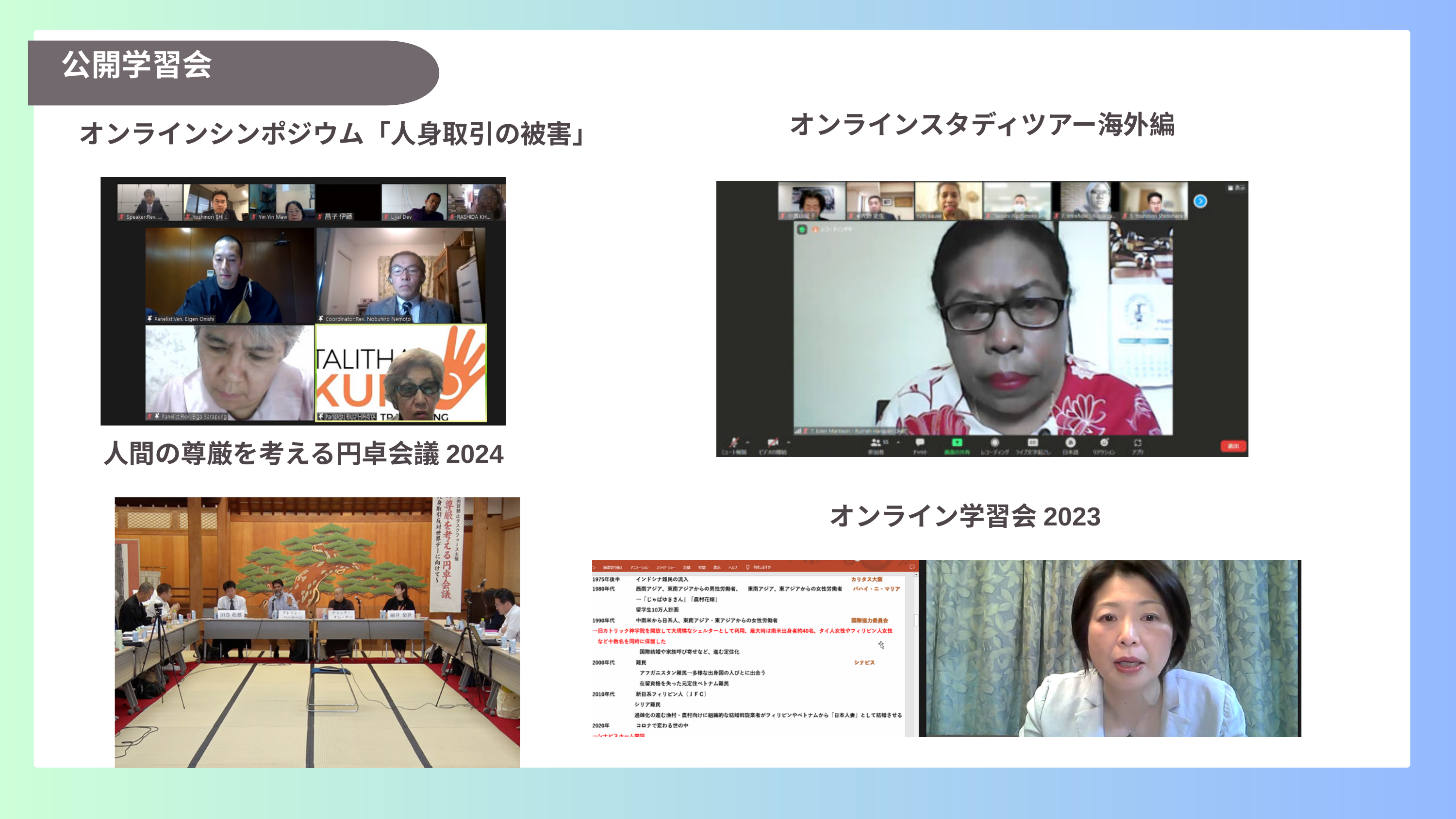

公開学習会
オンラインスタディツアー海外編
オンラインシンポジウム「人身取引の被害」

人間の尊厳を考える円卓会議2024

オンライン学習会2023